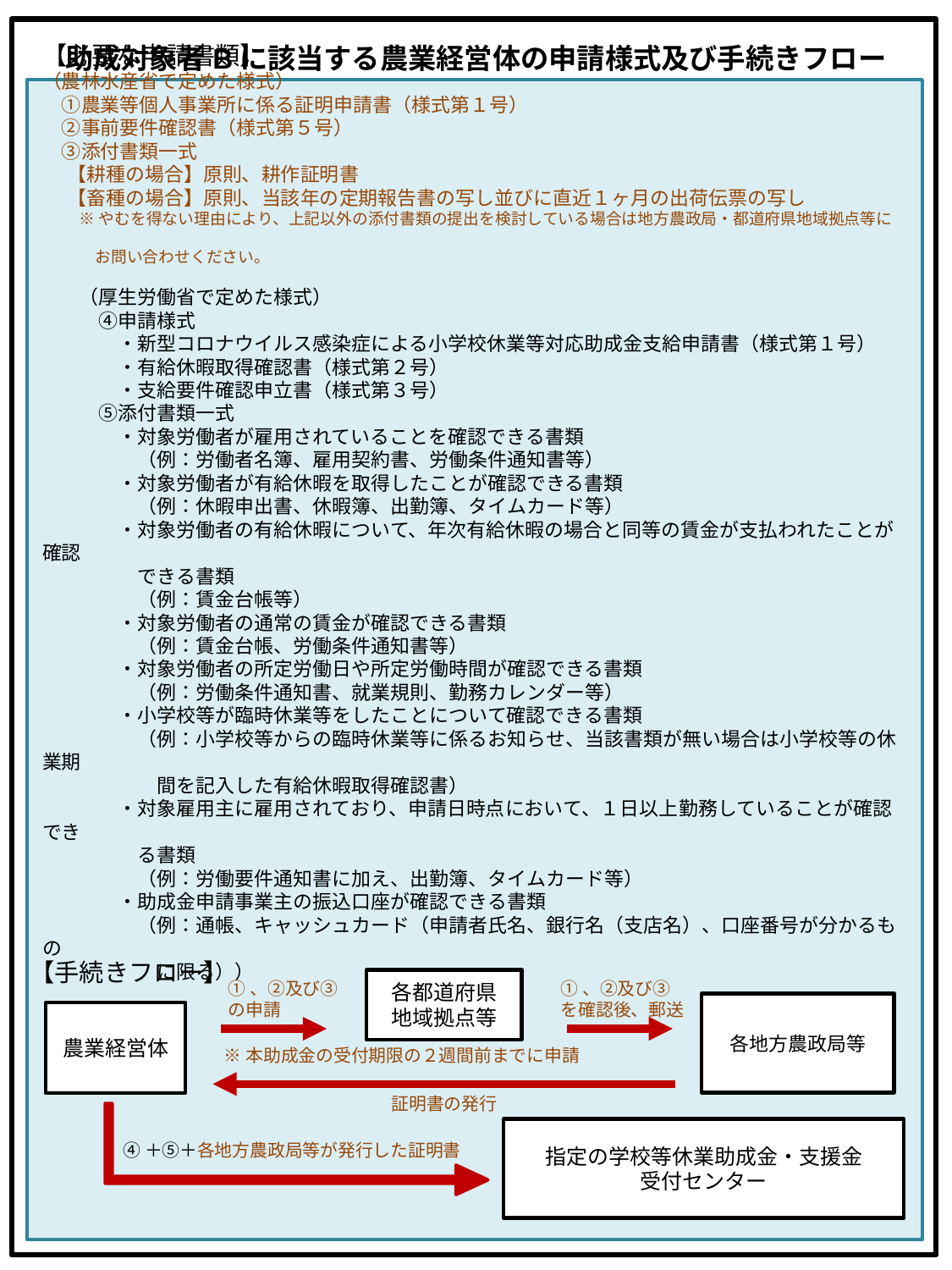

助成対象者Bに該当する農業経営体の申請様式及び手続きフロー

【必要な申請書類】
（農林水産省で定めた様式）
　①農業等個人事業所に係る証明申請書（様式第１号）
　②事前要件確認書（様式第５号）
　③添付書類一式
【耕種の場合】原則、耕作証明書
【畜種の場合】原則、当該年の定期報告書の写し並びに直近１ヶ月の出荷伝票の写し
※やむを得ない理由により、上記以外の添付書類の提出を検討している場合は地方農政局・都道府県地域拠点等に
　お問い合わせください。

（厚生労働省で定めた様式）
　④申請様式
　　・新型コロナウイルス感染症による小学校休業等対応助成金支給申請書（様式第１号）
　　・有給休暇取得確認書（様式第２号）
　　・支給要件確認申立書（様式第３号）
　⑤添付書類一式
　　・対象労働者が雇用されていることを確認できる書類
　　　（例：労働者名簿、雇用契約書、労働条件通知書等）
　　・対象労働者が有給休暇を取得したことが確認できる書類
　　　（例：休暇申出書、休暇簿、出勤簿、タイムカード等）
　　・対象労働者の有給休暇について、年次有給休暇の場合と同等の賃金が支払われたことが確認
　　　できる書類
　　　（例：賃金台帳等）
　　・対象労働者の通常の賃金が確認できる書類
　　　（例：賃金台帳、労働条件通知書等）
　　・対象労働者の所定労働日や所定労働時間が確認できる書類
　　　（例：労働条件通知書、就業規則、勤務カレンダー等）
　　・小学校等が臨時休業等をしたことについて確認できる書類
　　　（例：小学校等からの臨時休業等に係るお知らせ、当該書類が無い場合は小学校等の休業期
　　　　間を記入した有給休暇取得確認書）
　　・対象雇用主に雇用されており、申請日時点において、１日以上勤務していることが確認でき
　　　る書類
　　　（例：労働要件通知書に加え、出勤簿、タイムカード等）
　　・助成金申請事業主の振込口座が確認できる書類
　　　（例：通帳、キャッシュカード（申請者氏名、銀行名（支店名）、口座番号が分かるもの
　　　　に限る））

【手続きフロー】

各都道府県
地域拠点等
①、②及び③
の申請
①、②及び③
を確認後、郵送
各地方農政局等
農業経営体
※本助成金の受付期限の２週間前までに申請
証明書の発行
指定の学校等休業助成金・支援金
受付センター
④＋⑤＋各地方農政局等が発行した証明書